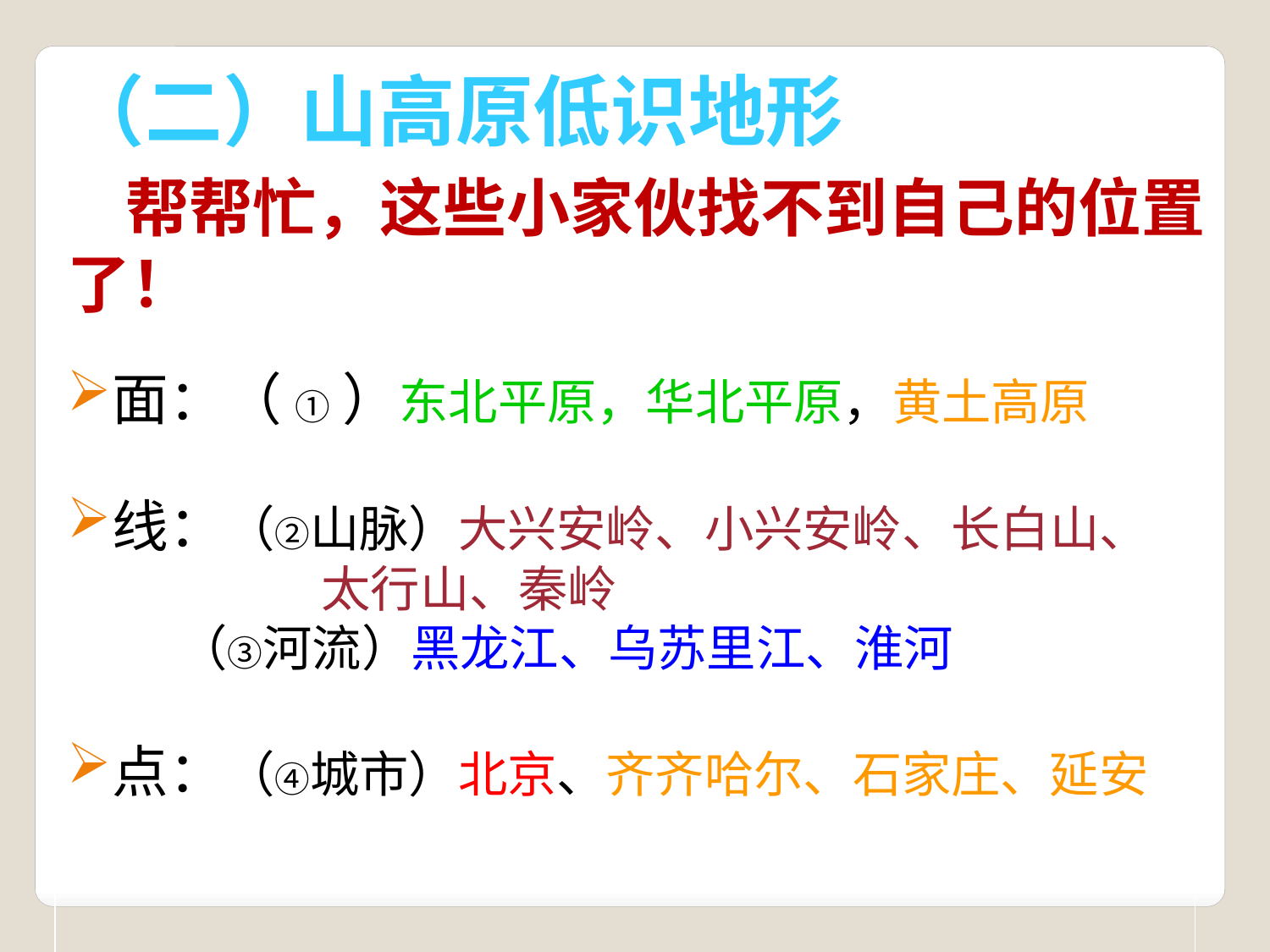

（二）山高原低识地形
   帮帮忙，这些小家伙找不到自己的位置了！

面：（ ① ）东北平原，华北平原，黄土高原

线：（②山脉）大兴安岭、小兴安岭、长白山、
                      太行山、秦岭
         （③河流）黑龙江、乌苏里江、淮河

点：（④城市）北京、齐齐哈尔、石家庄、延安